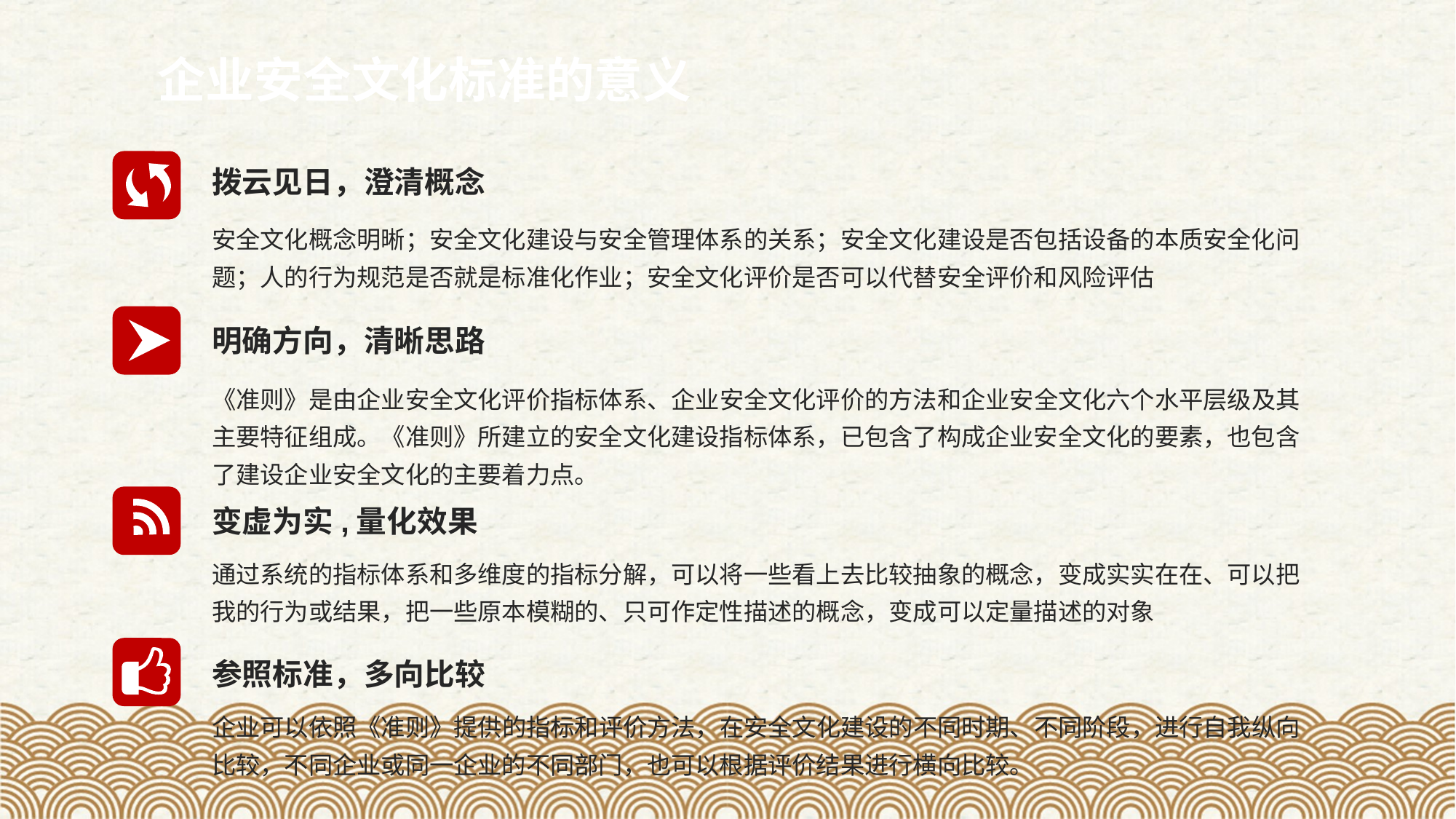

企业安全文化标准的意义

拨云见日，澄清概念

安全文化概念明晰；安全文化建设与安全管理体系的关系；安全文化建设是否包括设备的本质安全化问题；人的行为规范是否就是标准化作业；安全文化评价是否可以代替安全评价和风险评估

明确方向，清晰思路

《准则》是由企业安全文化评价指标体系、企业安全文化评价的方法和企业安全文化六个水平层级及其主要特征组成。《准则》所建立的安全文化建设指标体系，已包含了构成企业安全文化的要素，也包含了建设企业安全文化的主要着力点。

变虚为实,量化效果

通过系统的指标体系和多维度的指标分解，可以将一些看上去比较抽象的概念，变成实实在在、可以把我的行为或结果，把一些原本模糊的、只可作定性描述的概念，变成可以定量描述的对象

参照标准，多向比较
企业可以依照《准则》提供的指标和评价方法，在安全文化建设的不同时期、不同阶段，进行自我纵向比较，不同企业或同一企业的不同部门，也可以根据评价结果进行横向比较。